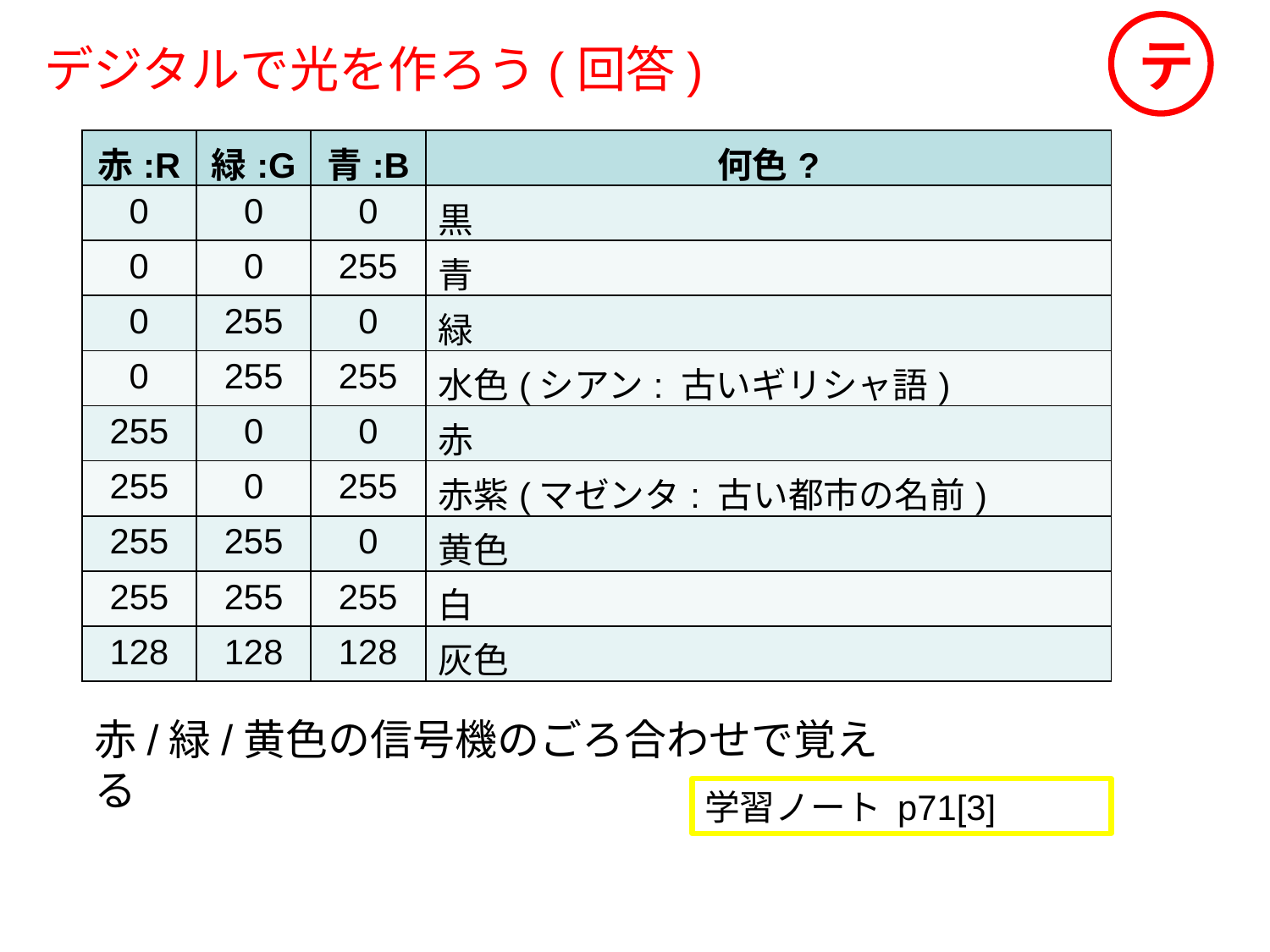

テ
デジタルで光を作ろう(回答)
| 赤:R | 緑:G | 青:B | 何色? |
| --- | --- | --- | --- |
| 0 | 0 | 0 | 黒 |
| 0 | 0 | 255 | 青 |
| 0 | 255 | 0 | 緑 |
| 0 | 255 | 255 | 水色(シアン: 古いギリシャ語) |
| 255 | 0 | 0 | 赤 |
| 255 | 0 | 255 | 赤紫(マゼンタ: 古い都市の名前) |
| 255 | 255 | 0 | 黄色 |
| 255 | 255 | 255 | 白 |
| 128 | 128 | 128 | 灰色 |
赤/緑/黄色の信号機のごろ合わせで覚える
学習ノート p71[3]